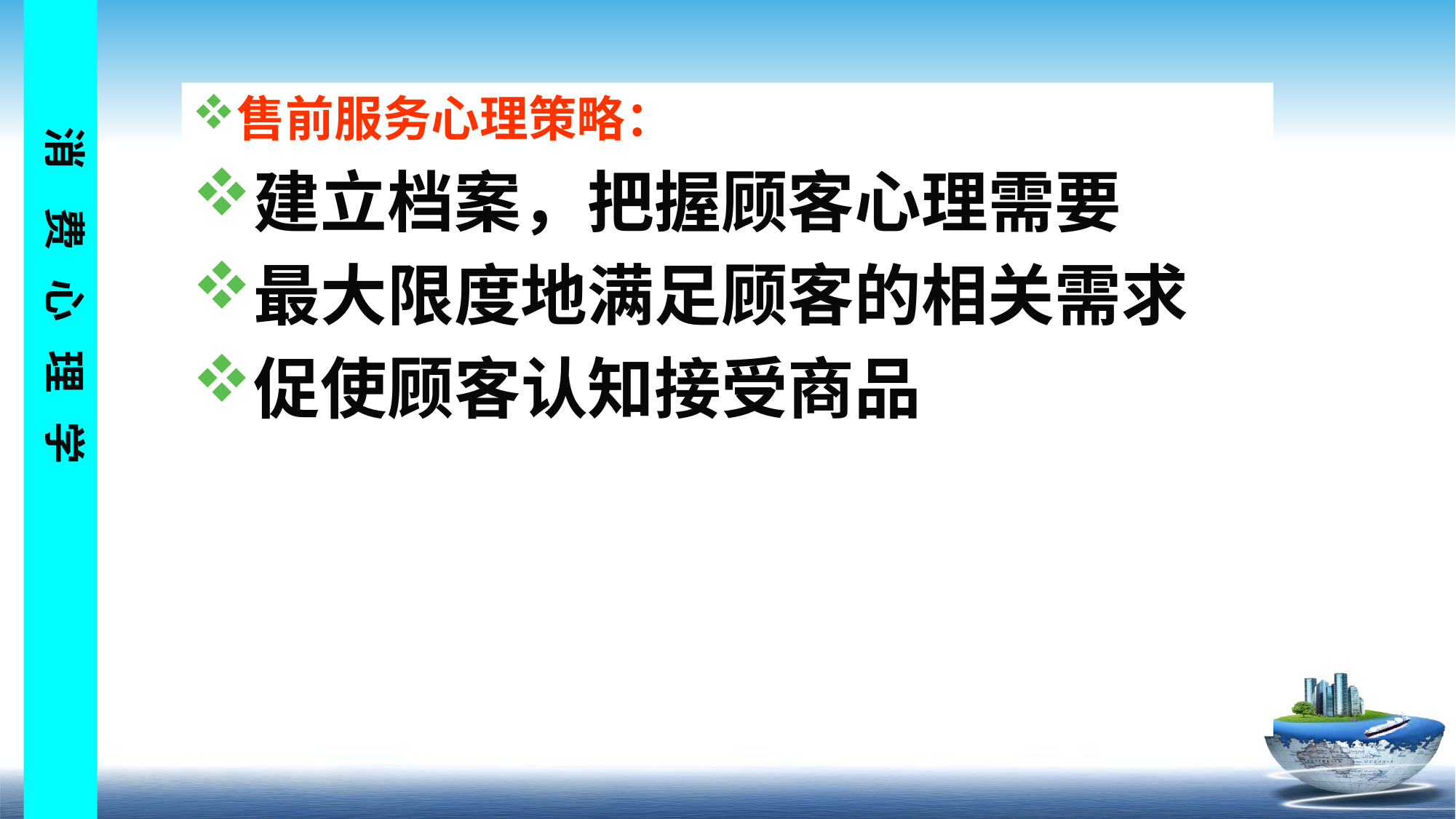

售前服务心理策略：
建立档案，把握顾客心理需要
最大限度地满足顾客的相关需求
促使顾客认知接受商品